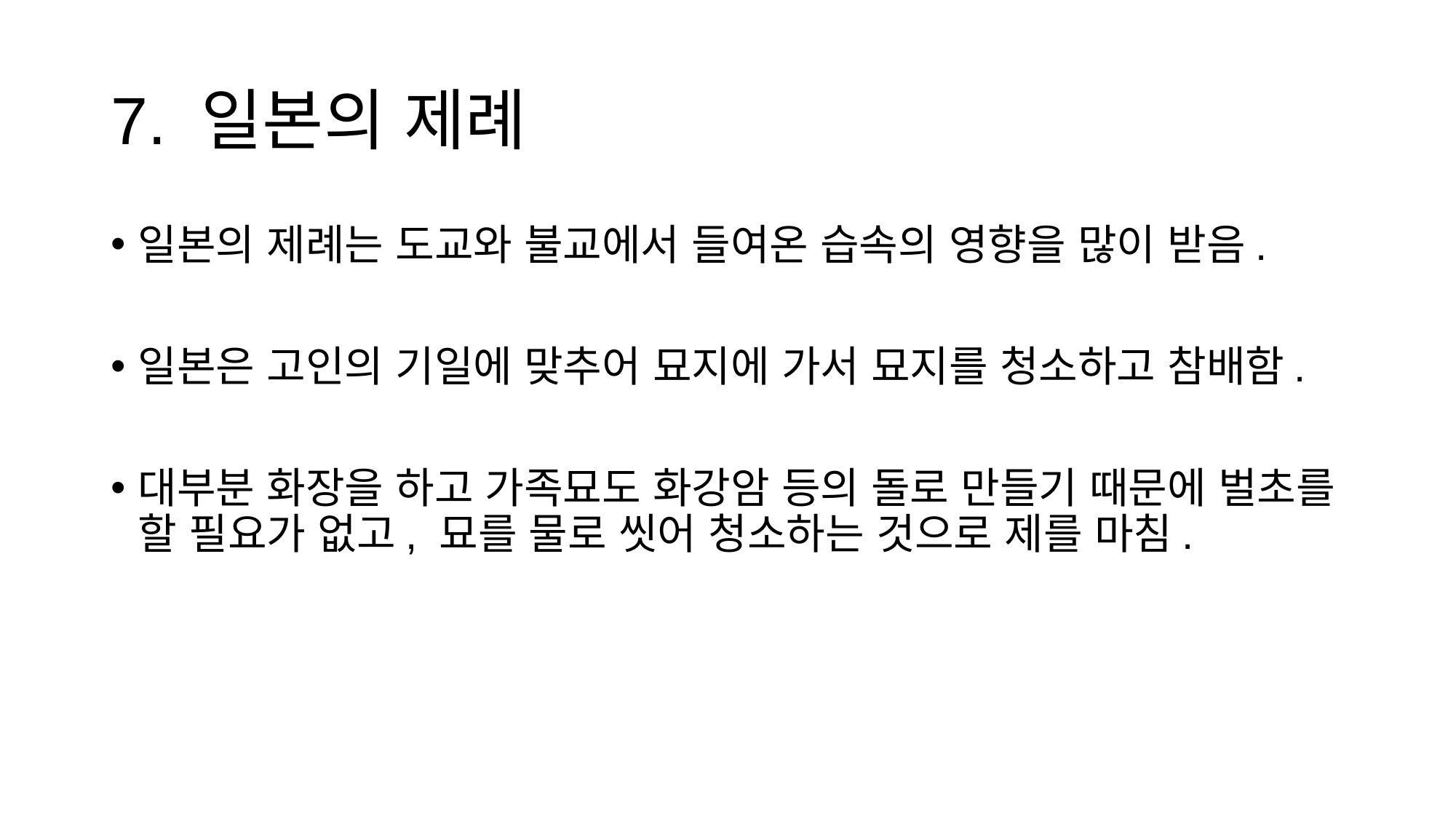

# 7. 일본의 제례
일본의 제례는 도교와 불교에서 들여온 습속의 영향을 많이 받음.

일본은 고인의 기일에 맞추어 묘지에 가서 묘지를 청소하고 참배함.

대부분 화장을 하고 가족묘도 화강암 등의 돌로 만들기 때문에 벌초를 할 필요가 없고, 묘를 물로 씻어 청소하는 것으로 제를 마침.